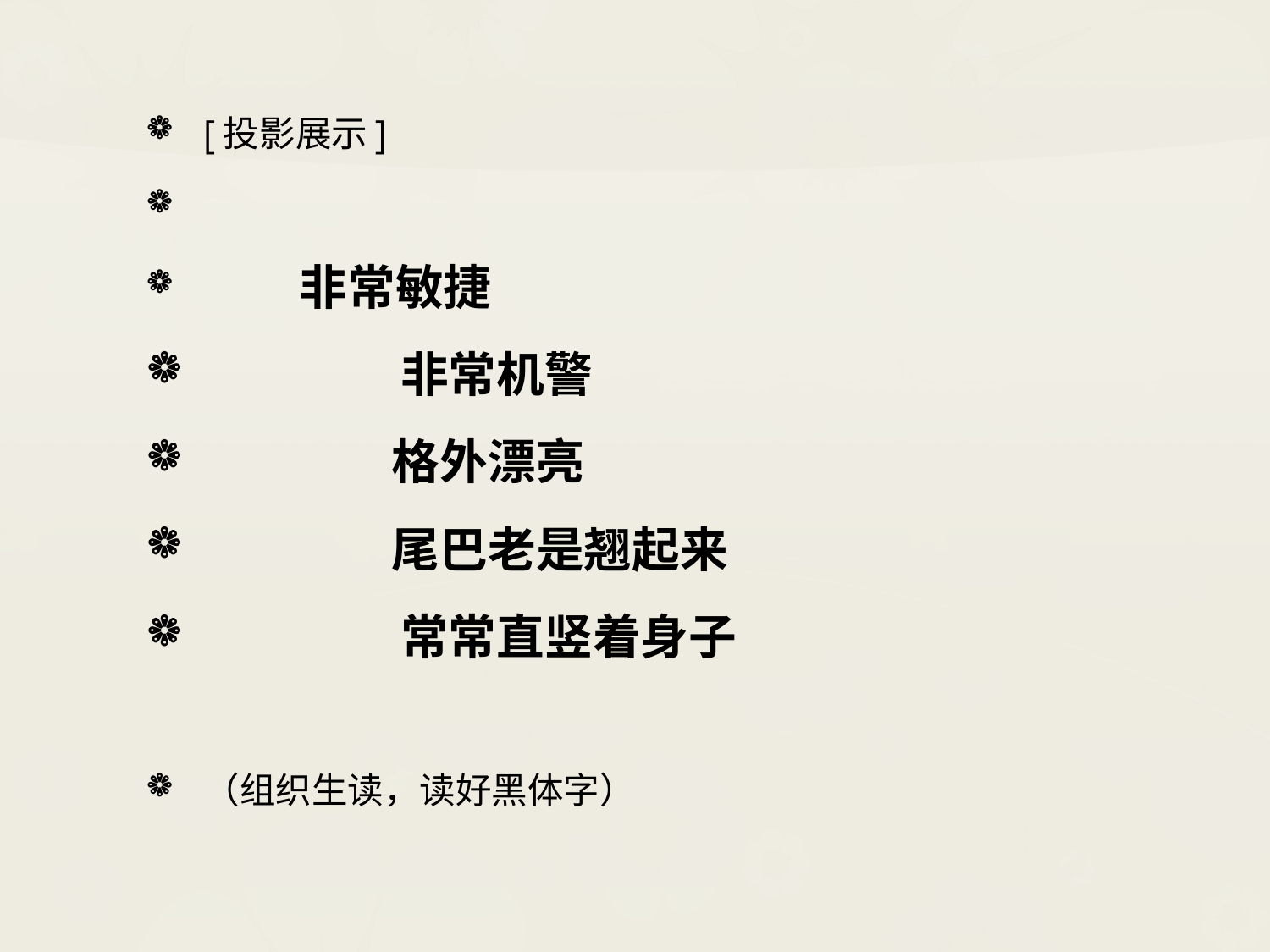

#
[投影展示]

           非常敏捷
                 非常机警
　　　    格外漂亮
　　　    尾巴老是翘起来
                 常常直竖着身子

（组织生读，读好黑体字）